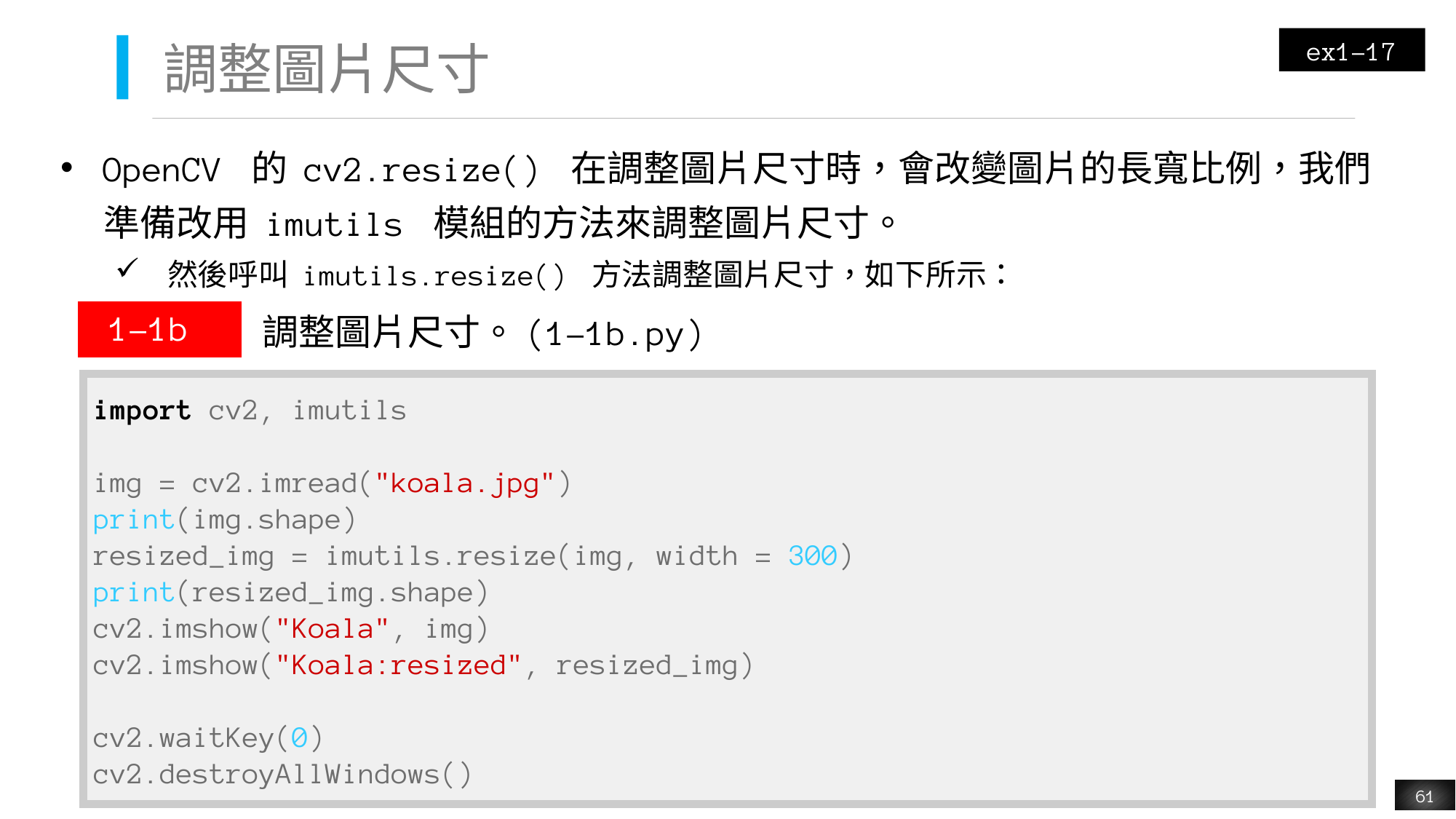

ex1-17
# 調整圖片尺寸

OpenCV 的 cv2.resize() 在調整圖片尺寸時，會改變圖片的長寬比例，我們準備改用 imutils 模組的方法來調整圖片尺寸。
然後呼叫 imutils.resize() 方法調整圖片尺寸，如下所示：
| 1-1b | 調整圖片尺寸。(1-1b.py) |
| --- | --- |
| import cv2, imutils img = cv2.imread("koala.jpg") print(img.shape) resized\_img = imutils.resize(img, width = 300) print(resized\_img.shape) cv2.imshow("Koala", img) cv2.imshow("Koala:resized", resized\_img) cv2.waitKey(0) cv2.destroyAllWindows() |
| --- |